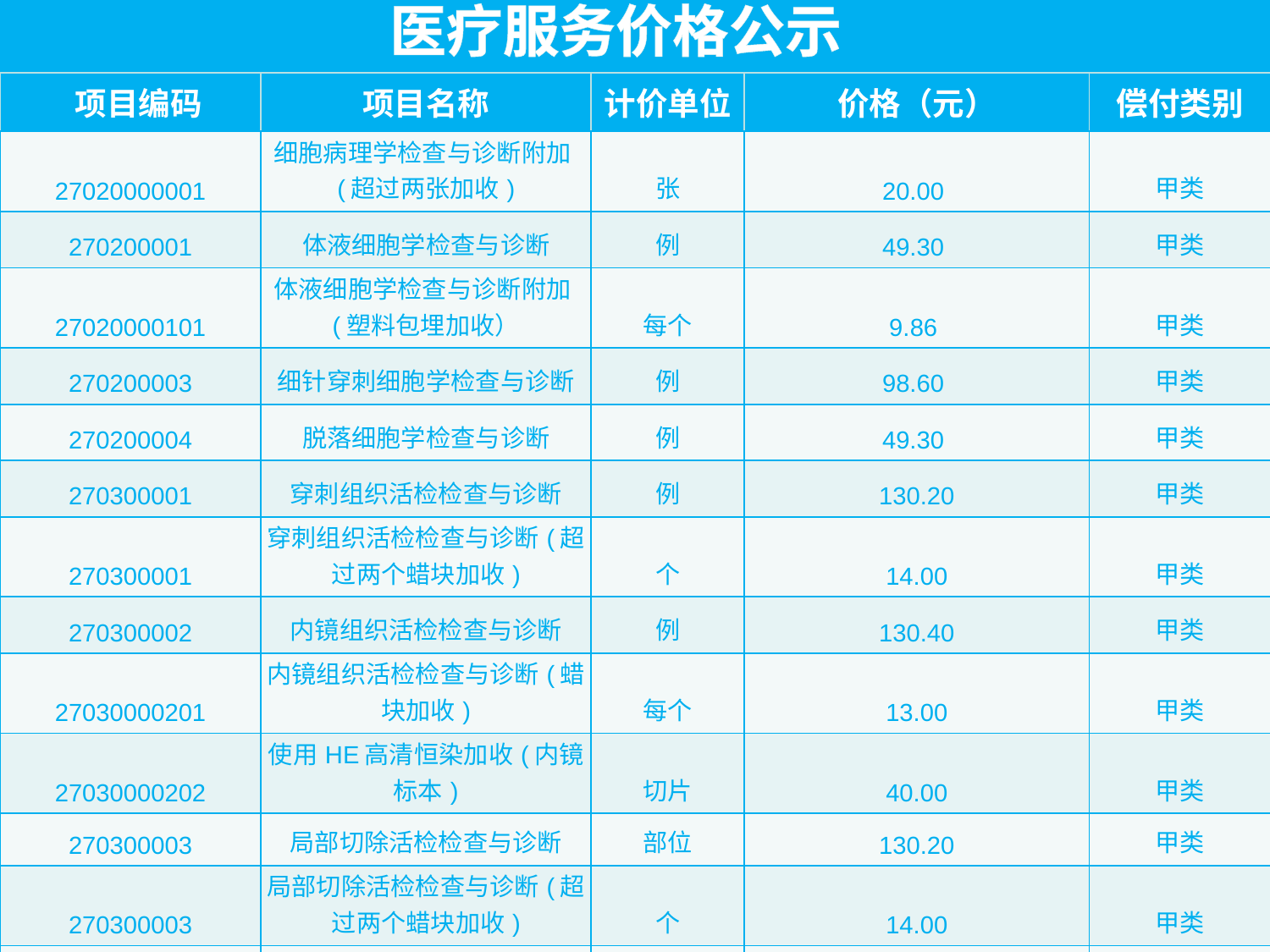

| 医疗服务价格公示 |  |  |  |  |
| --- | --- | --- | --- | --- |
| 项目编码 | 项目名称 | 计价单位 | 价格（元） | 偿付类别 |
| 27020000001 | 细胞病理学检查与诊断附加(超过两张加收) | 张 | 20.00 | 甲类 |
| 270200001 | 体液细胞学检查与诊断 | 例 | 49.30 | 甲类 |
| 27020000101 | 体液细胞学检查与诊断附加(塑料包埋加收） | 每个 | 9.86 | 甲类 |
| 270200003 | 细针穿刺细胞学检查与诊断 | 例 | 98.60 | 甲类 |
| 270200004 | 脱落细胞学检查与诊断 | 例 | 49.30 | 甲类 |
| 270300001 | 穿刺组织活检检查与诊断 | 例 | 130.20 | 甲类 |
| 270300001 | 穿刺组织活检检查与诊断(超过两个蜡块加收) | 个 | 14.00 | 甲类 |
| 270300002 | 内镜组织活检检查与诊断 | 例 | 130.40 | 甲类 |
| 27030000201 | 内镜组织活检检查与诊断(蜡块加收) | 每个 | 13.00 | 甲类 |
| 27030000202 | 使用HE高清恒染加收(内镜标本) | 切片 | 40.00 | 甲类 |
| 270300003 | 局部切除活检检查与诊断 | 部位 | 130.20 | 甲类 |
| 270300003 | 局部切除活检检查与诊断(超过两个蜡块加收) | 个 | 14.00 | 甲类 |
| 270300004 | 骨髓组织活检检查与诊断 | 例 | 128.00 | 甲类 |
| 270300004 | 骨髓组织活检检查与诊断(超过两个蜡块加收) | 个 | 14.00 | 甲类 |